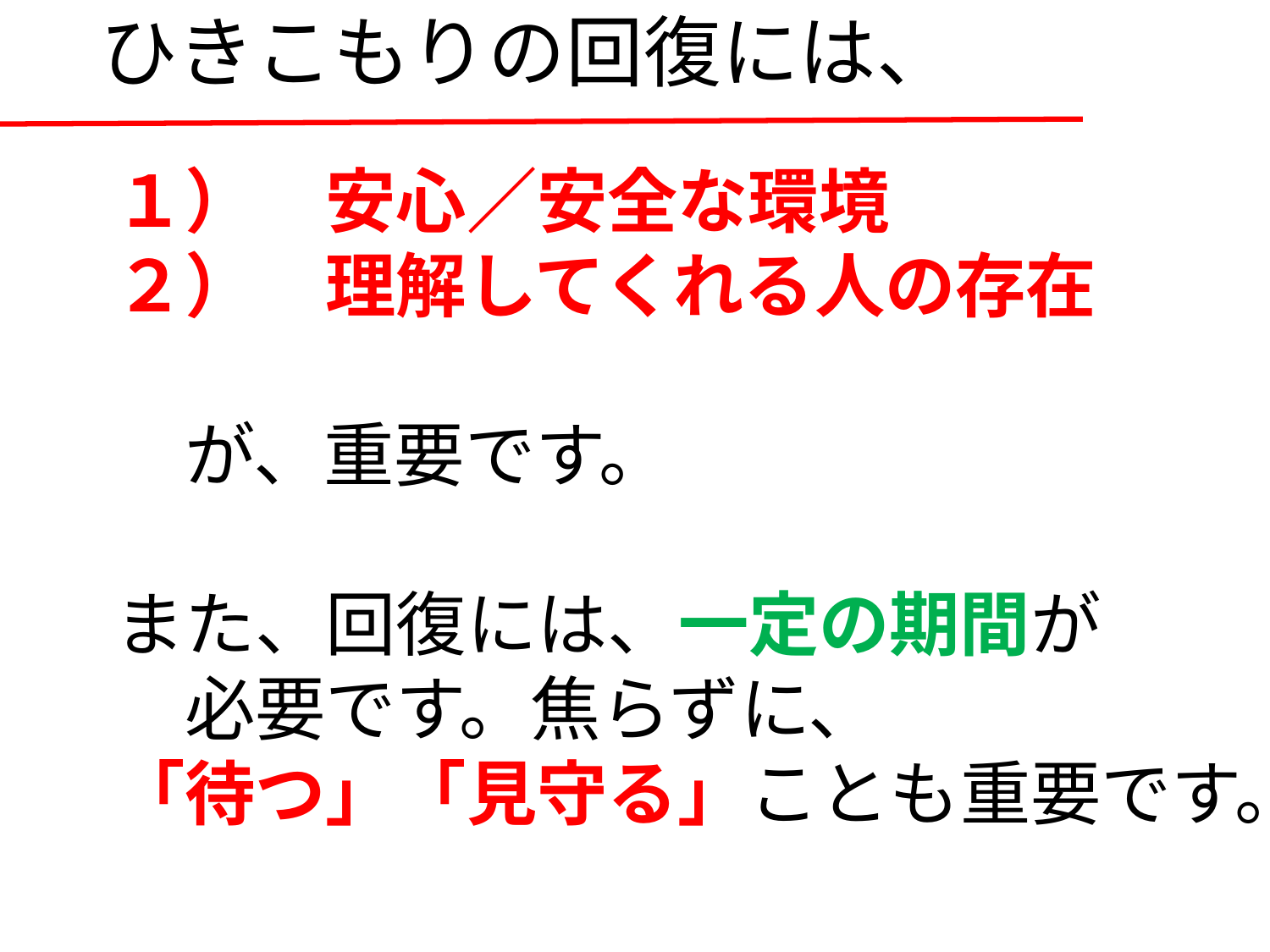

# ひきこもりの回復には、
１）　安心／安全な環境
２）　理解してくれる人の存在

　が、重要です。

また、回復には、一定の期間が
　必要です。焦らずに、
「待つ」「見守る」ことも重要です。